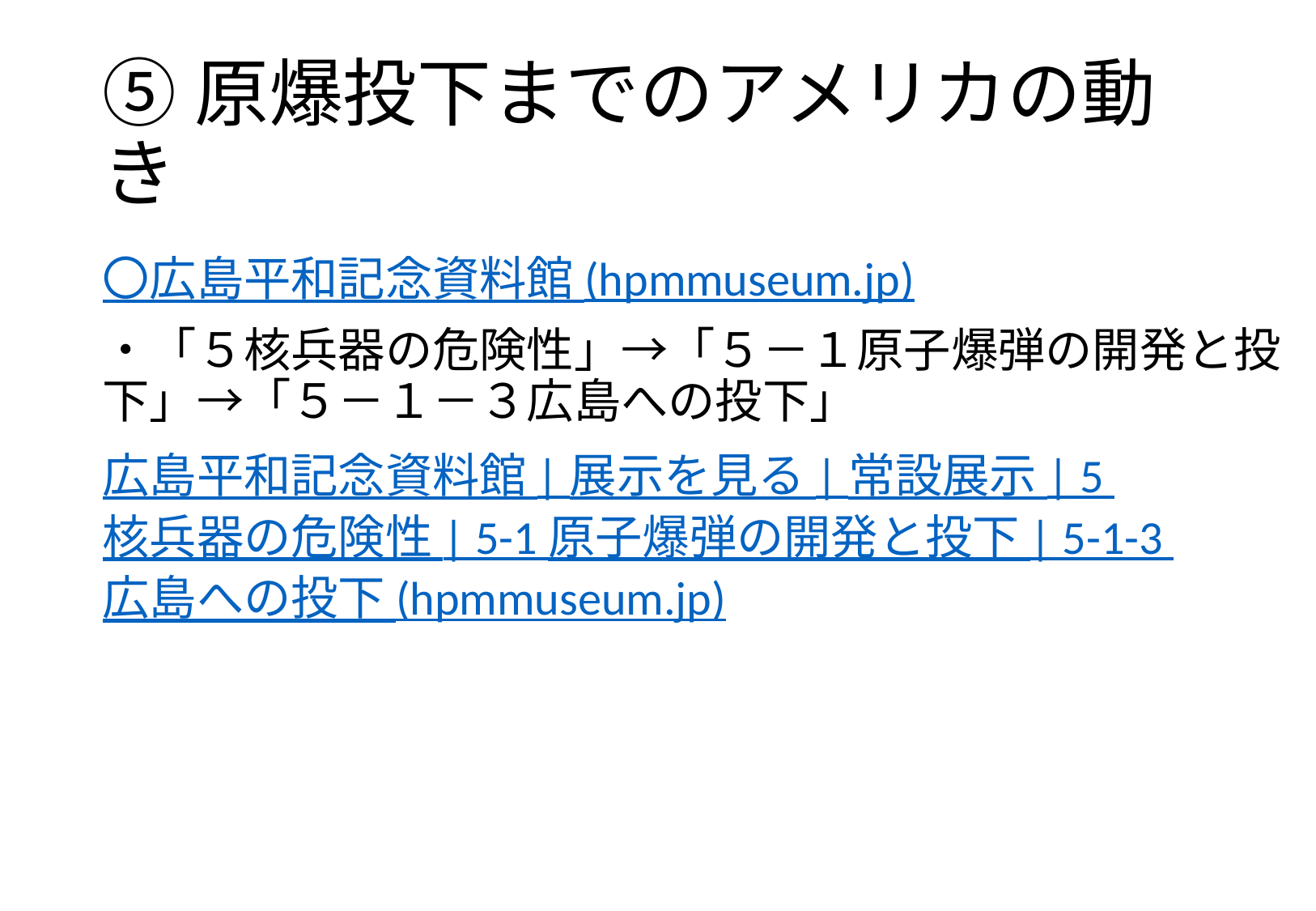

# ⑤原爆投下までのアメリカの動き
〇広島平和記念資料館 (hpmmuseum.jp)
・「５核兵器の危険性」→「５－１原子爆弾の開発と投下」→「５－１－３広島への投下」
広島平和記念資料館 | 展示を見る | 常設展示 | 5 核兵器の危険性 | 5-1 原子爆弾の開発と投下 | 5-1-3 広島への投下 (hpmmuseum.jp)